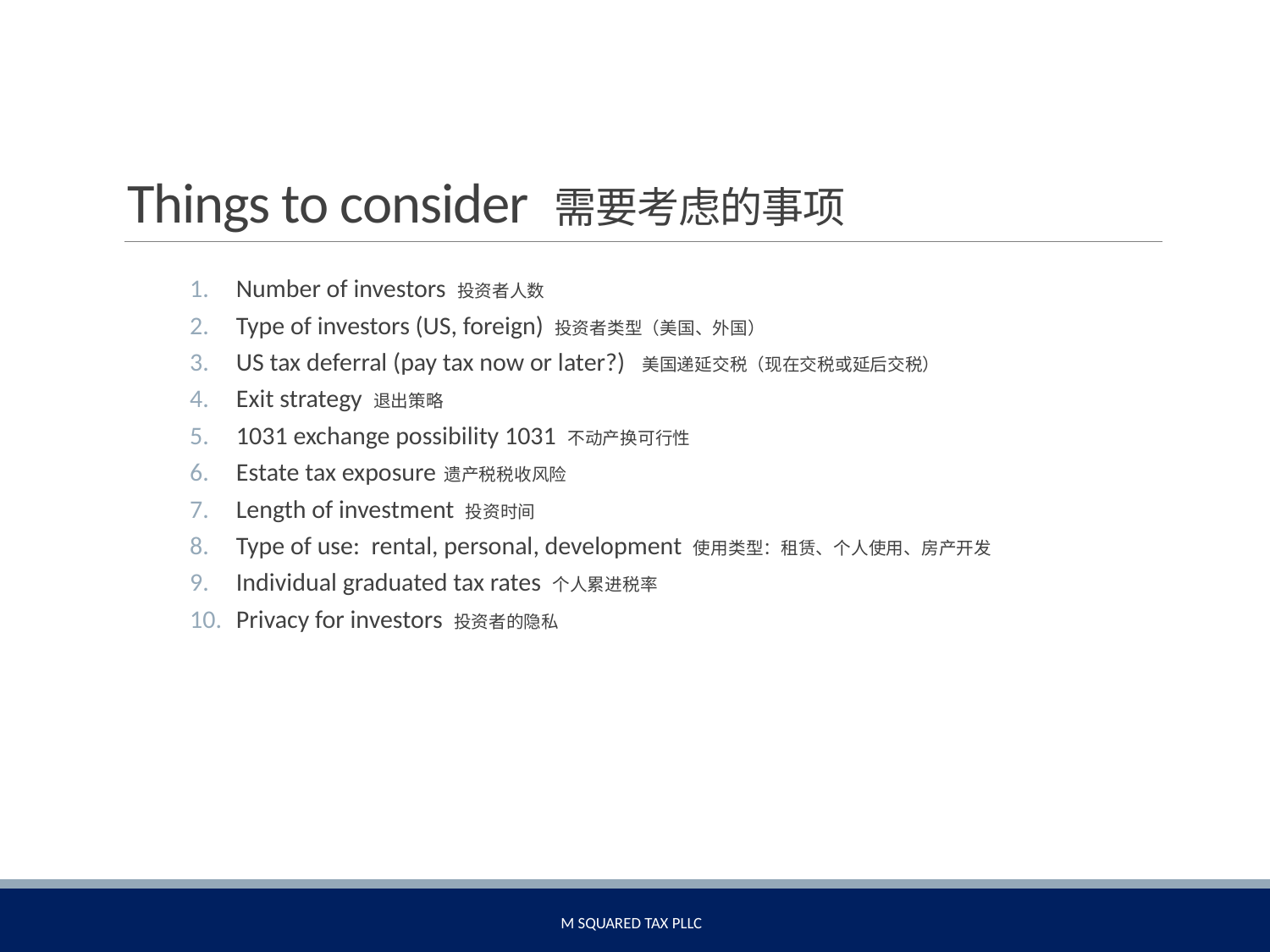

# Things to consider 需要考虑的事项
Number of investors 投资者人数
Type of investors (US, foreign) 投资者类型（美国、外国）
US tax deferral (pay tax now or later?)  美国递延交税（现在交税或延后交税）
Exit strategy 退出策略
1031 exchange possibility 1031 不动产换可行性
Estate tax exposure 遗产税税收风险
Length of investment 投资时间
Type of use:  rental, personal, development 使用类型：租赁、个人使用、房产开发
Individual graduated tax rates 个人累进税率
Privacy for investors 投资者的隐私

M Squared Tax PLLC